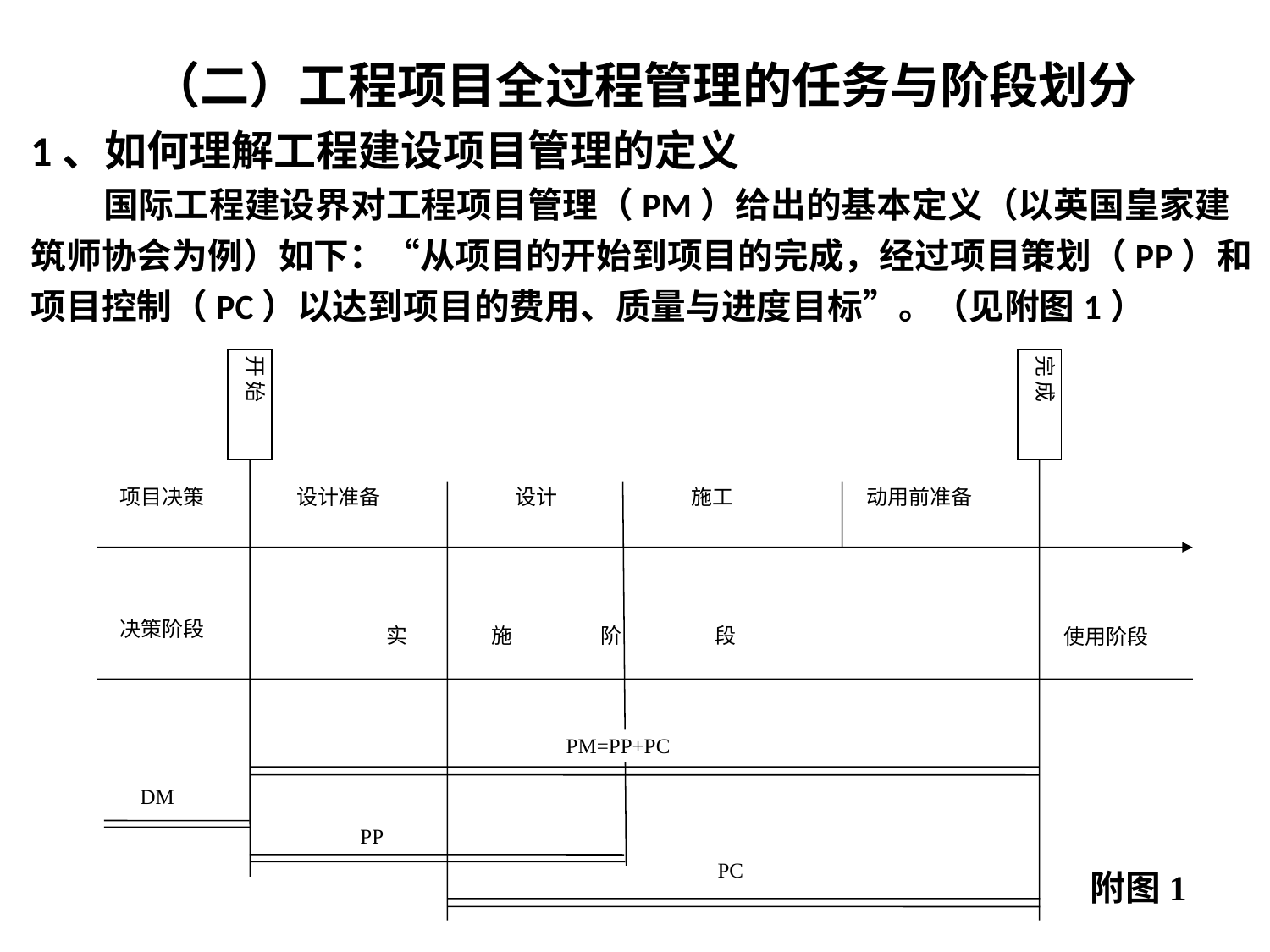

（二）工程项目全过程管理的任务与阶段划分
1、如何理解工程建设项目管理的定义
        国际工程建设界对工程项目管理（PM）给出的基本定义（以英国皇家建筑师协会为例）如下：“从项目的开始到项目的完成，经过项目策划（PP）和项目控制（PC）以达到项目的费用、质量与进度目标”。（见附图1）
开 始
完 成

项目决策
设计准备

设计

施工

动用前准备

决策阶段
实                  施                   阶                    段
使用阶段

PM=PP+PC

DM

PP

PC
附图1